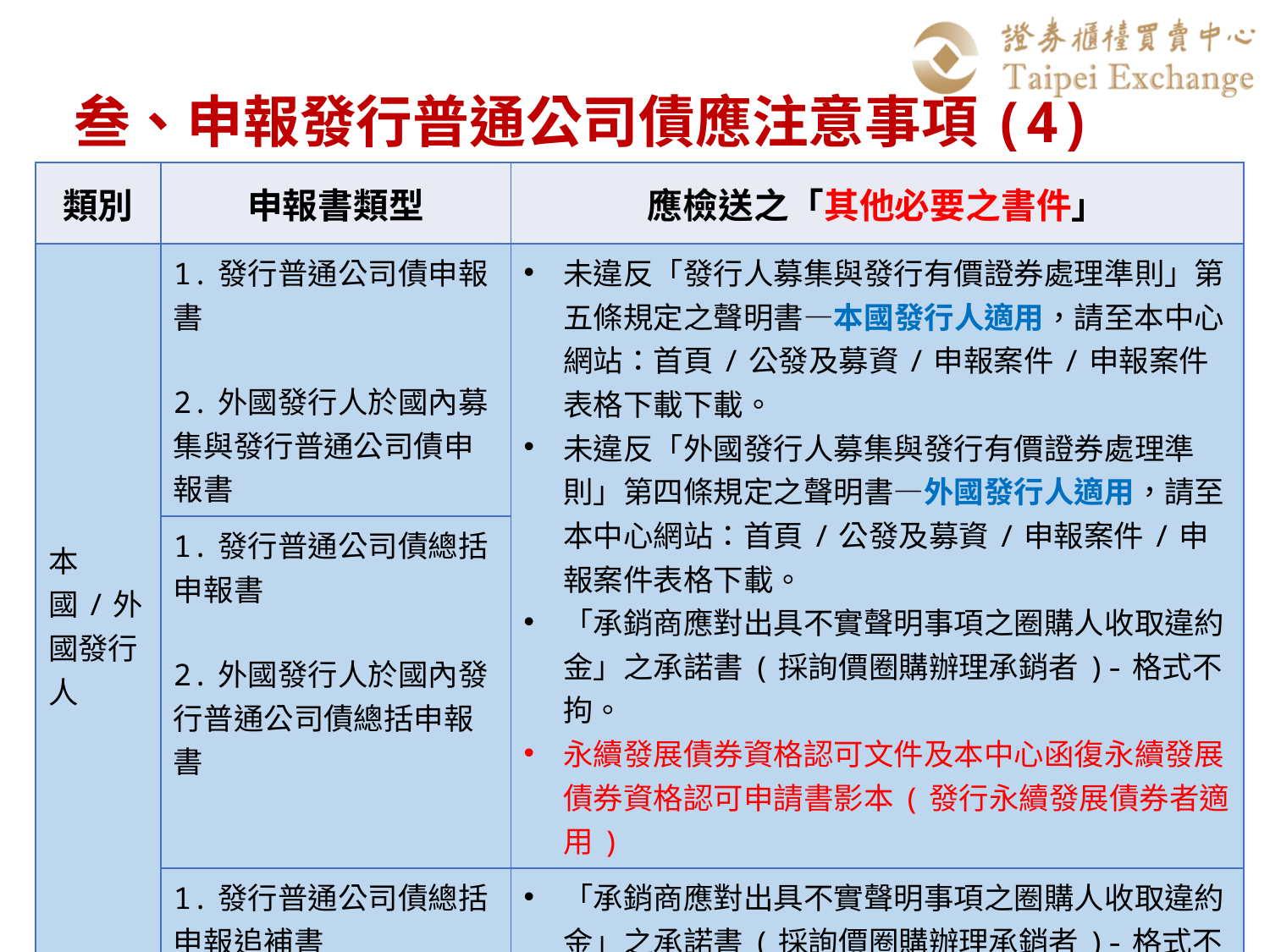

# 叁、申報發行普通公司債應注意事項(4)
| 類別 | 申報書類型 | 應檢送之「其他必要之書件」 |
| --- | --- | --- |
| 本國/外國發行人 | 1.發行普通公司債申報書 2.外國發行人於國內募集與發行普通公司債申報書 | 未違反「發行人募集與發行有價證券處理準則」第五條規定之聲明書—本國發行人適用，請至本中心網站：首頁/公發及募資/申報案件/申報案件表格下載下載。 未違反「外國發行人募集與發行有價證券處理準則」第四條規定之聲明書—外國發行人適用，請至本中心網站：首頁/公發及募資/申報案件/申報案件表格下載。 「承銷商應對出具不實聲明事項之圈購人收取違約金」之承諾書(採詢價圈購辦理承銷者)-格式不拘。 永續發展債券資格認可文件及本中心函復永續發展債券資格認可申請書影本(發行永續發展債券者適用) |
|  | 1.發行普通公司債總括申報書 2.外國發行人於國內發行普通公司債總括申報書 |  |
|  | 1.發行普通公司債總括申報追補書 2.外國發行人於國內發行普通公司債總括申報追補書 | 「承銷商應對出具不實聲明事項之圈購人收取違約金」之承諾書(採詢價圈購辦理承銷者)-格式不拘。 永續發展債券資格認可文件及本中心函復永續發展債券資格認可申請書影本(發行永續發展債券者適用) |
9